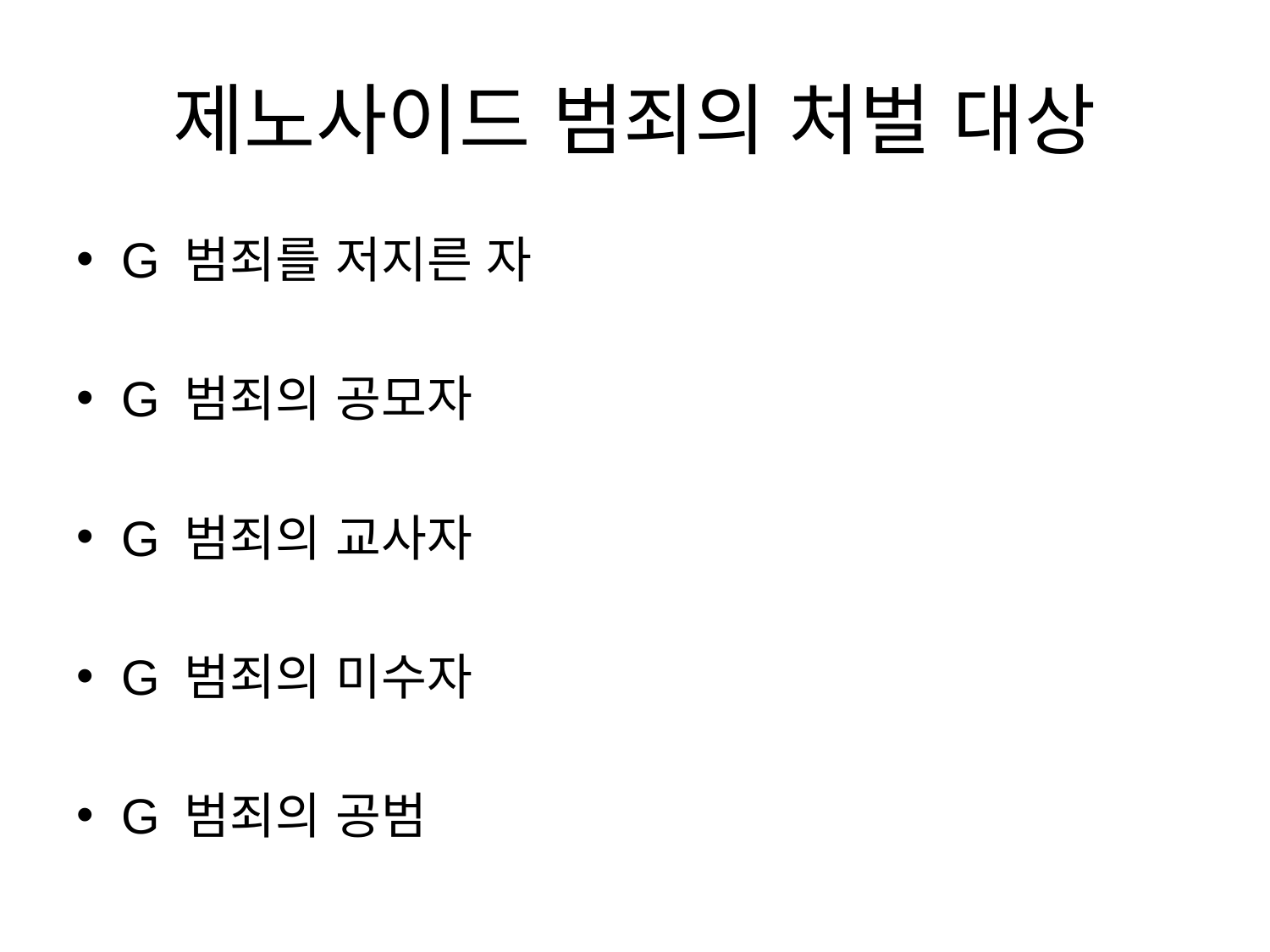

# 제노사이드 범죄의 처벌 대상
G 범죄를 저지른 자

G 범죄의 공모자

G 범죄의 교사자

G 범죄의 미수자

G 범죄의 공범